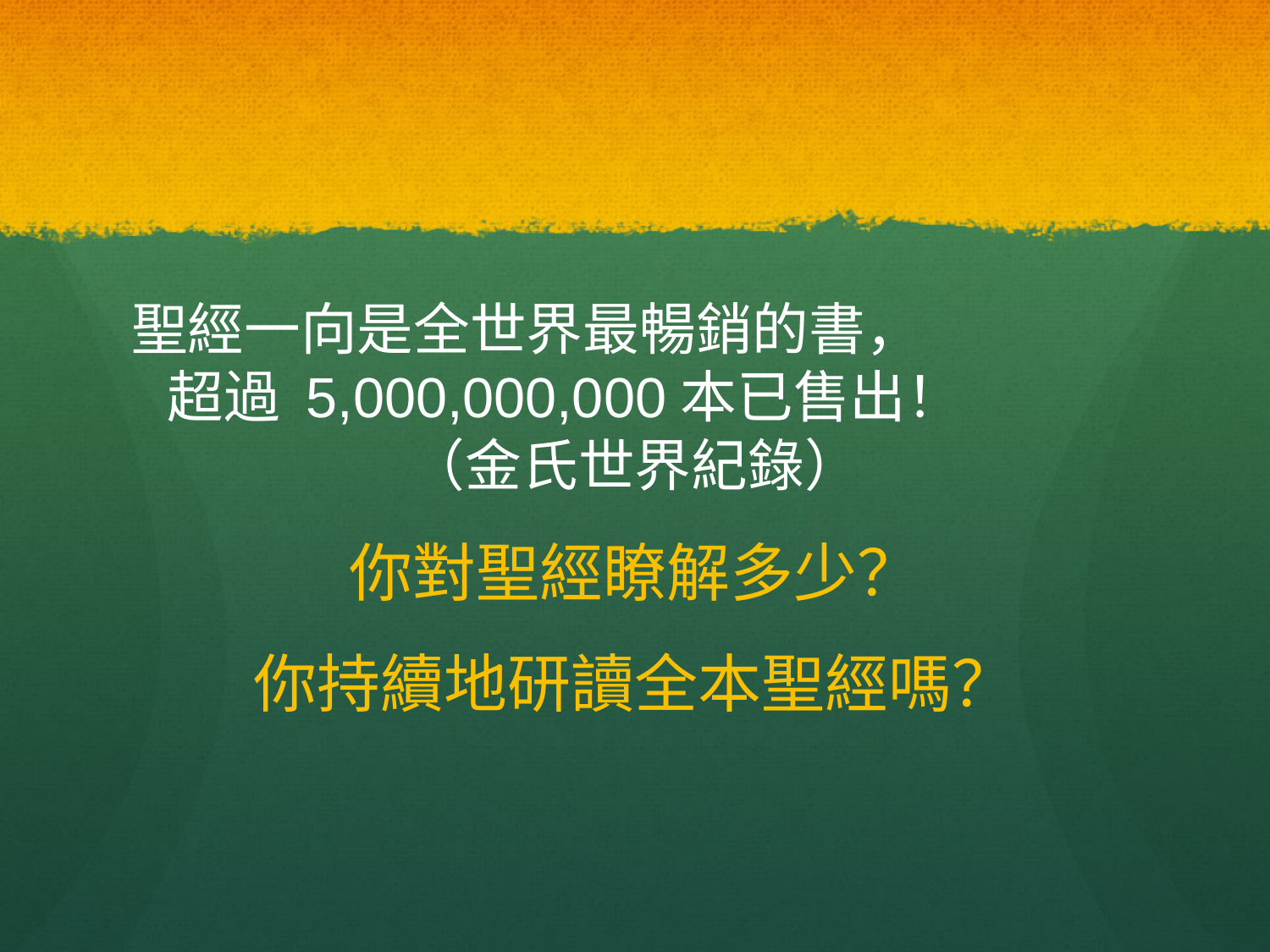

#
聖經一向是全世界最暢銷的書，                  超過 5,000,000,000本已售出！            （金氏世界紀錄）
你對聖經瞭解多少？
你持續地研讀全本聖經嗎？